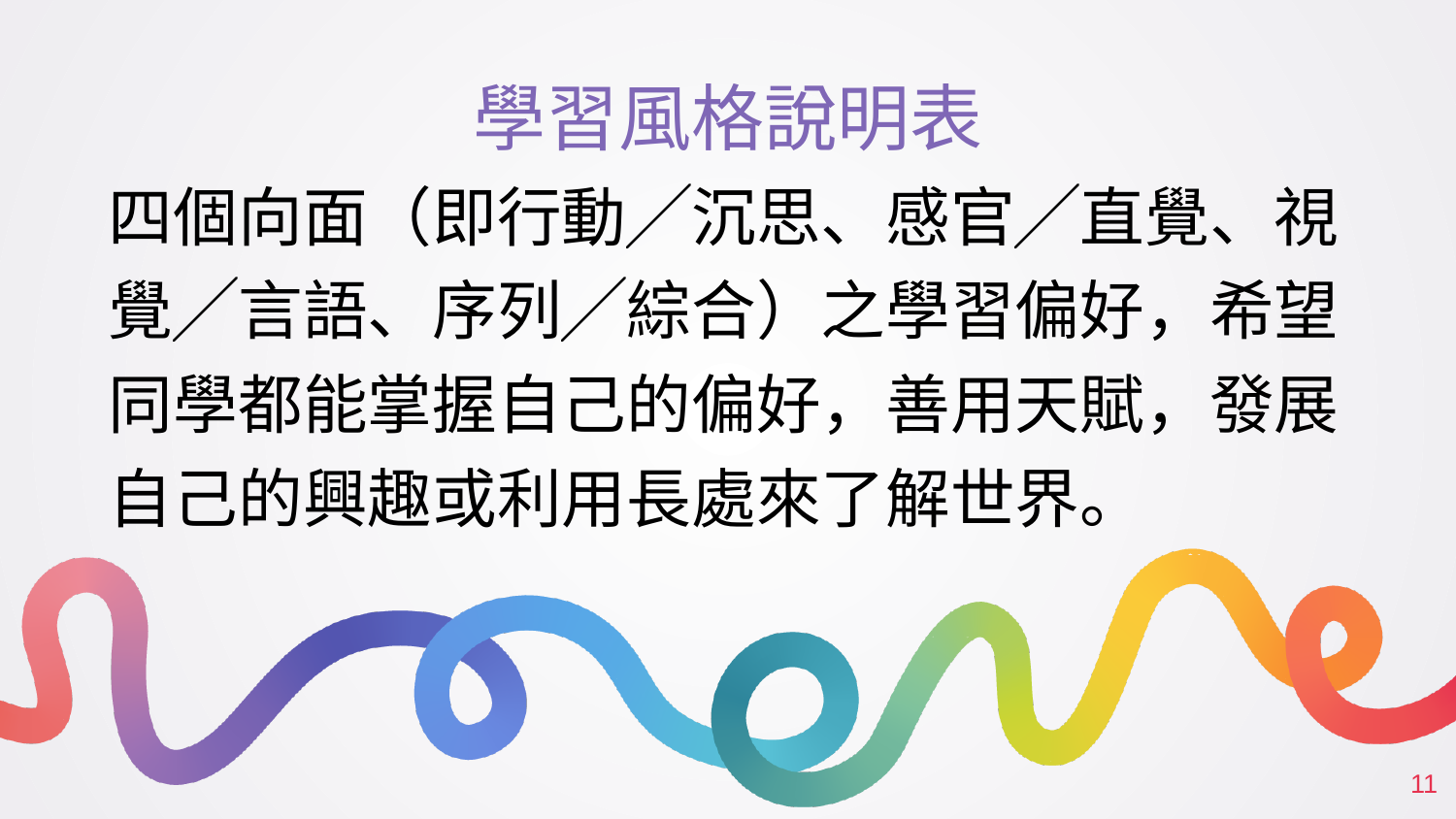

# 學習風格說明表
四個向面（即行動╱沉思、感官╱直覺、視覺╱言語、序列╱綜合）之學習偏好，希望同學都能掌握自己的偏好，善用天賦，發展自己的興趣或利用長處來了解世界。
11